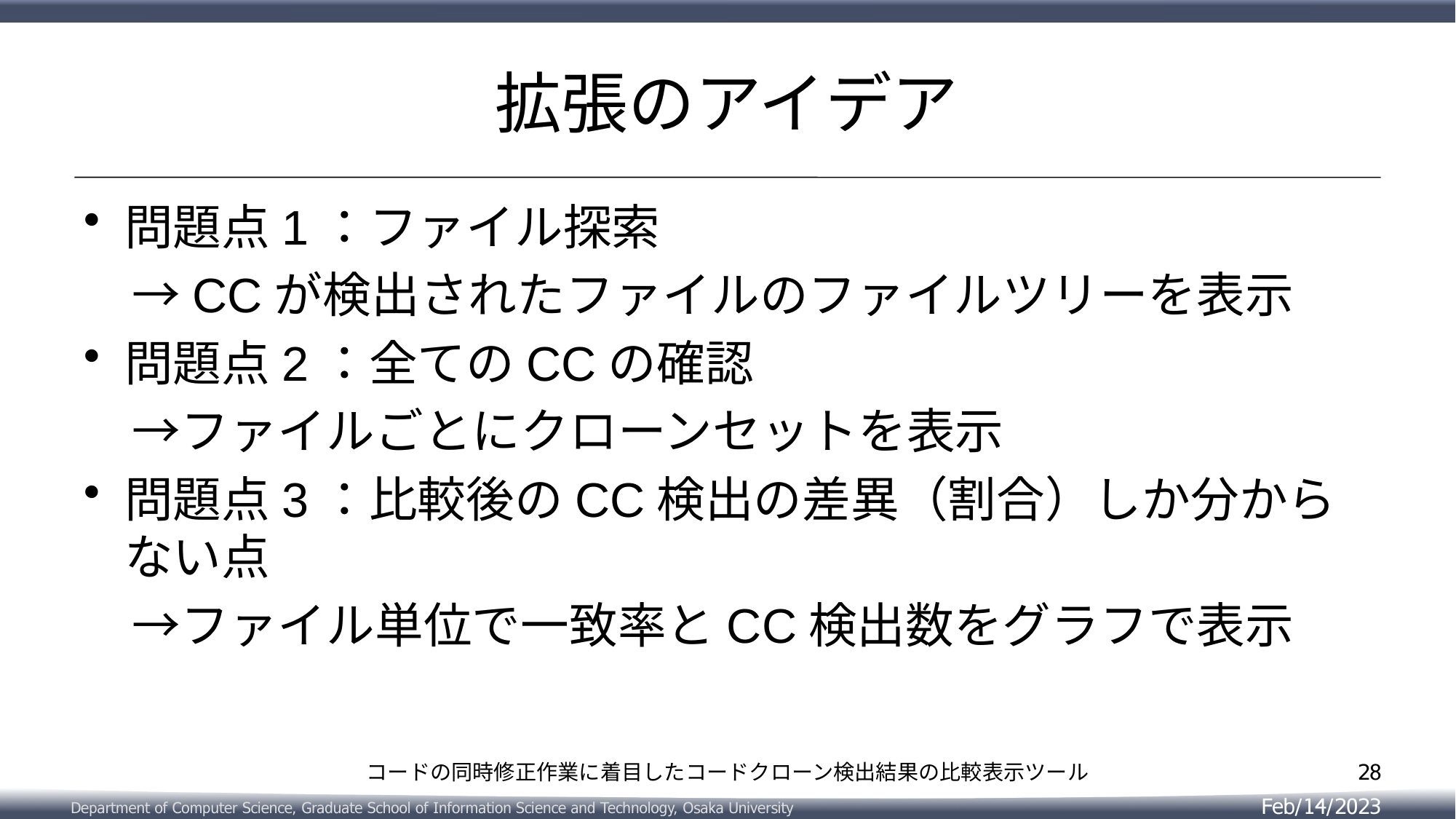

# 拡張のアイデア
問題点1：ファイル探索
　→CCが検出されたファイルのファイルツリーを表示
問題点2：全てのCCの確認
　→ファイルごとにクローンセットを表示
問題点3：比較後のCC検出の差異（割合）しか分からない点
　→ファイル単位で一致率とCC検出数をグラフで表示

28
コードの同時修正作業に着目したコードクローン検出結果の比較表示ツール
Feb/14/2023